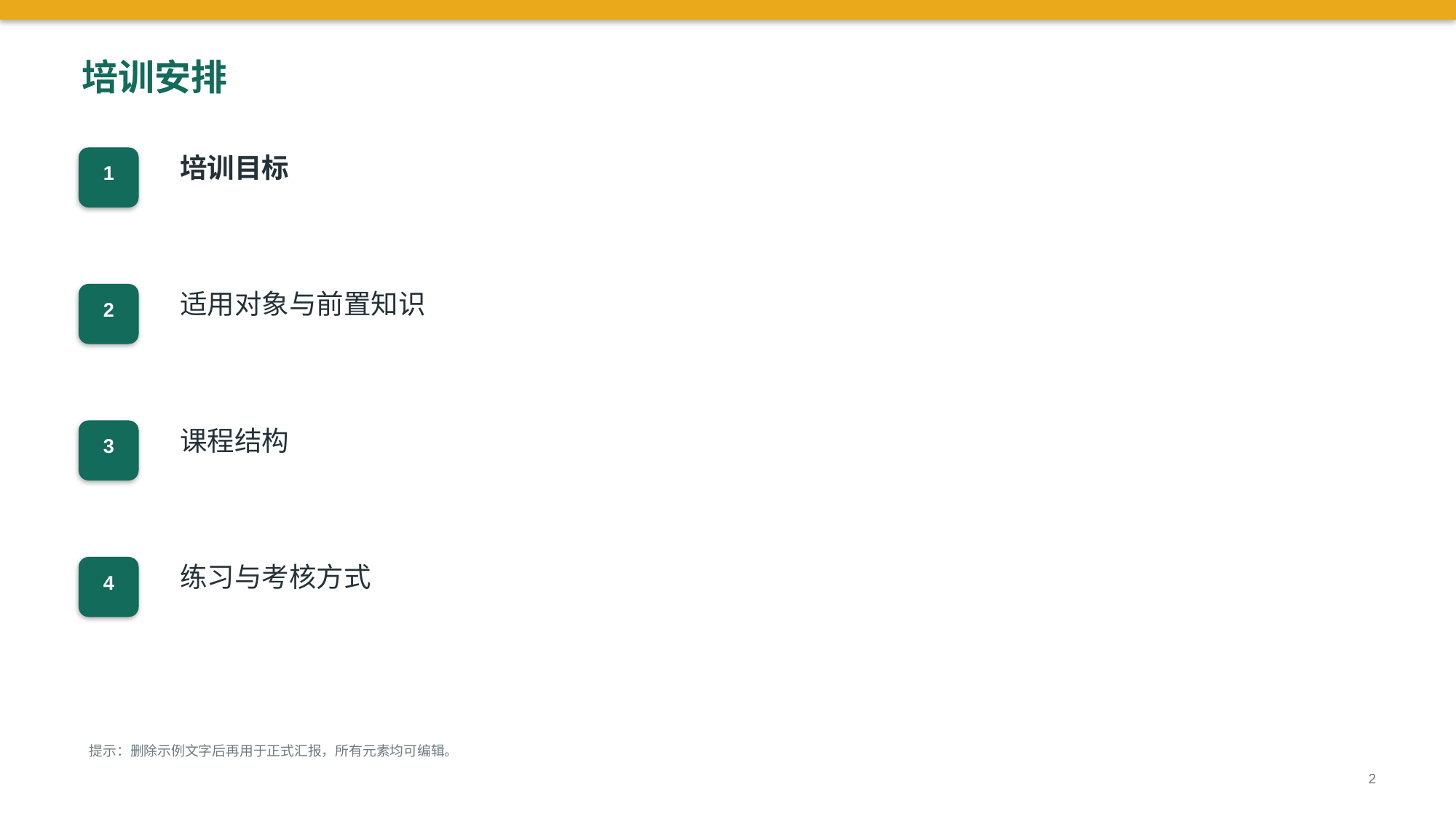

培训安排
培训目标

1
适用对象与前置知识

2
课程结构

3
练习与考核方式

4
提示：删除示例文字后再用于正式汇报，所有元素均可编辑。
2